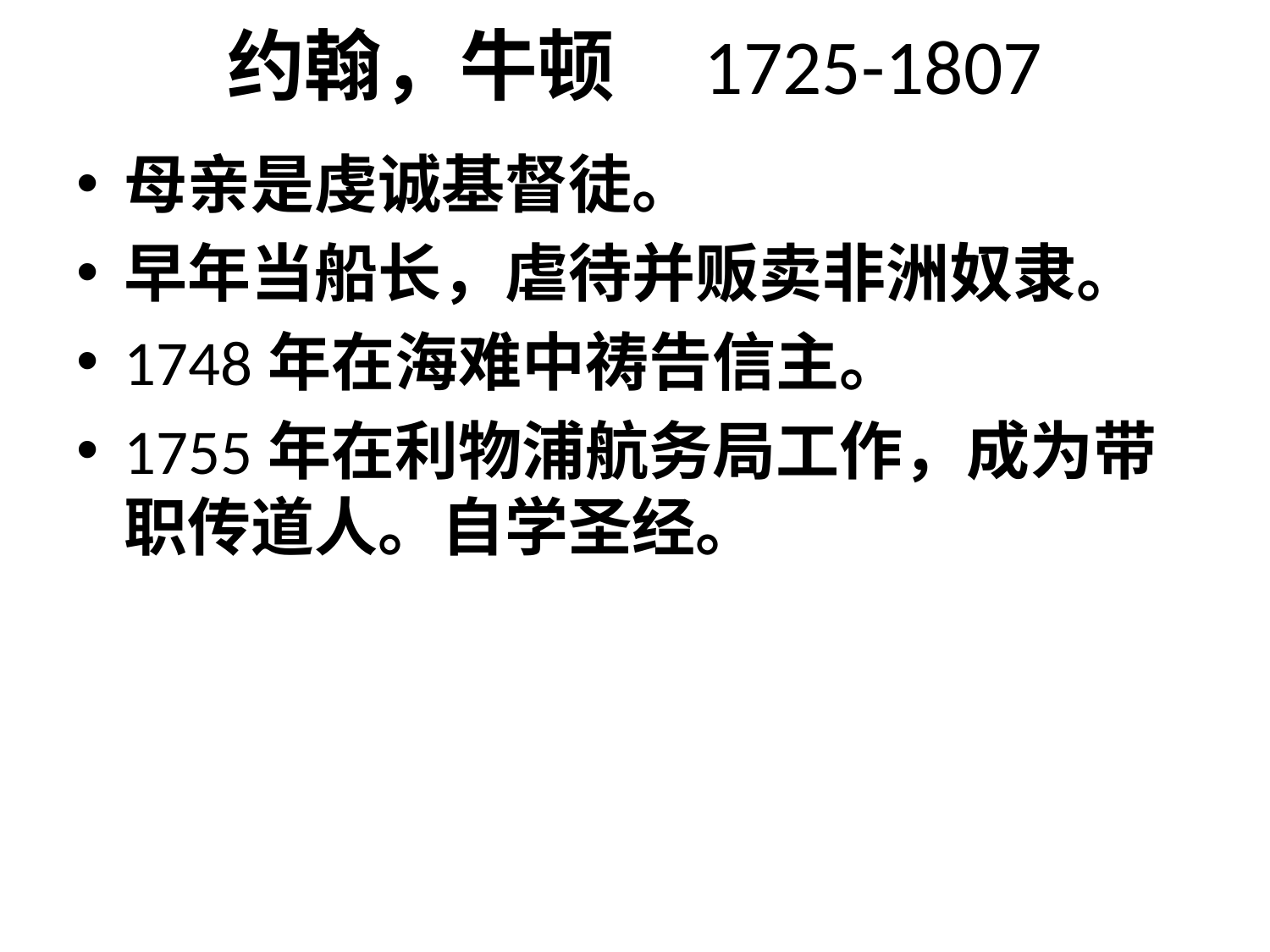

# 约翰，牛顿    1725-1807
母亲是虔诚基督徒。
早年当船长，虐待并贩卖非洲奴隶。
1748年在海难中祷告信主。
1755年在利物浦航务局工作，成为带职传道人。自学圣经。